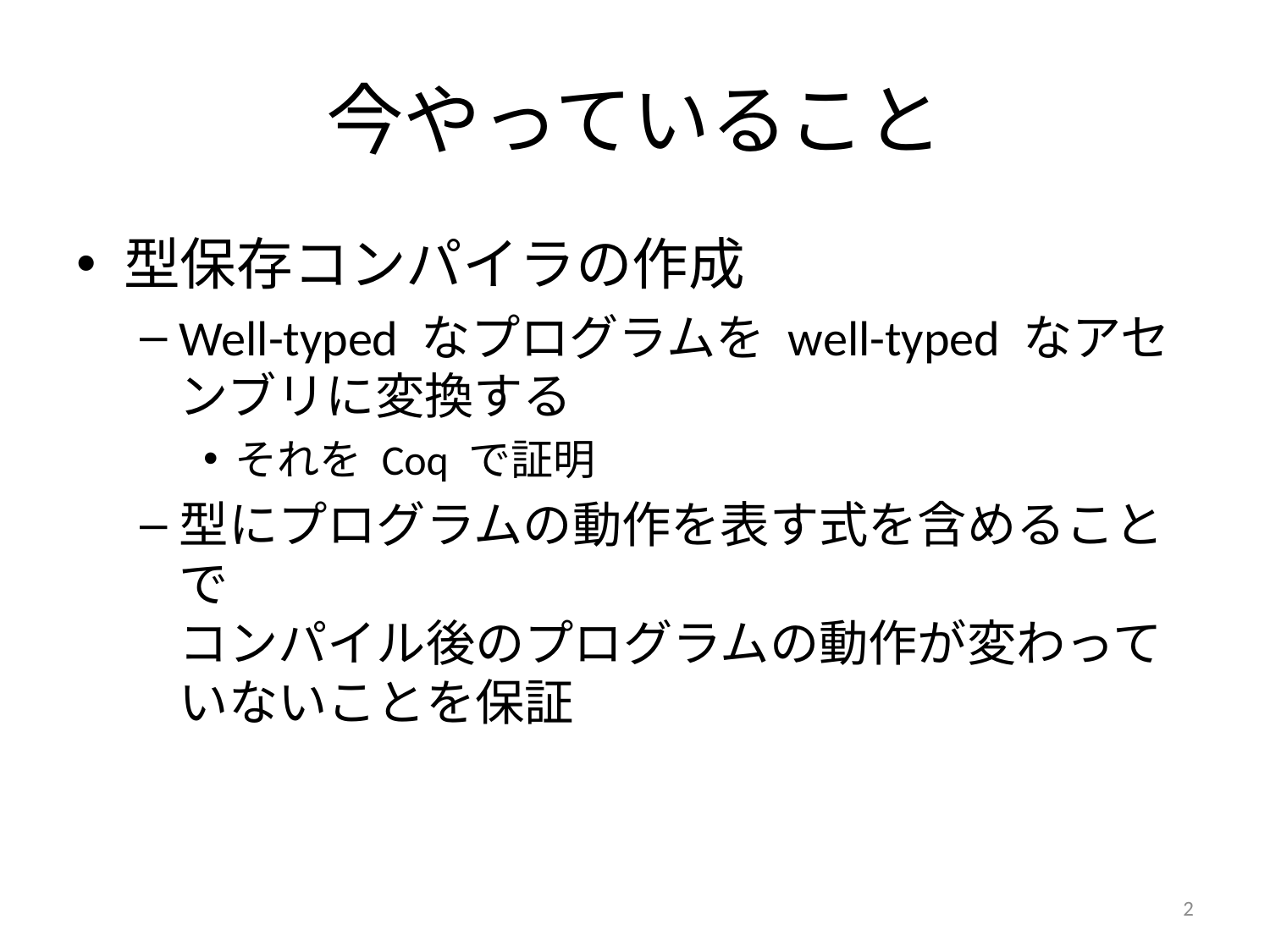

# 今やっていること
型保存コンパイラの作成
Well-typed なプログラムを well-typed なアセンブリに変換する
それを Coq で証明
型にプログラムの動作を表す式を含めることで
コンパイル後のプログラムの動作が変わっていないことを保証
2